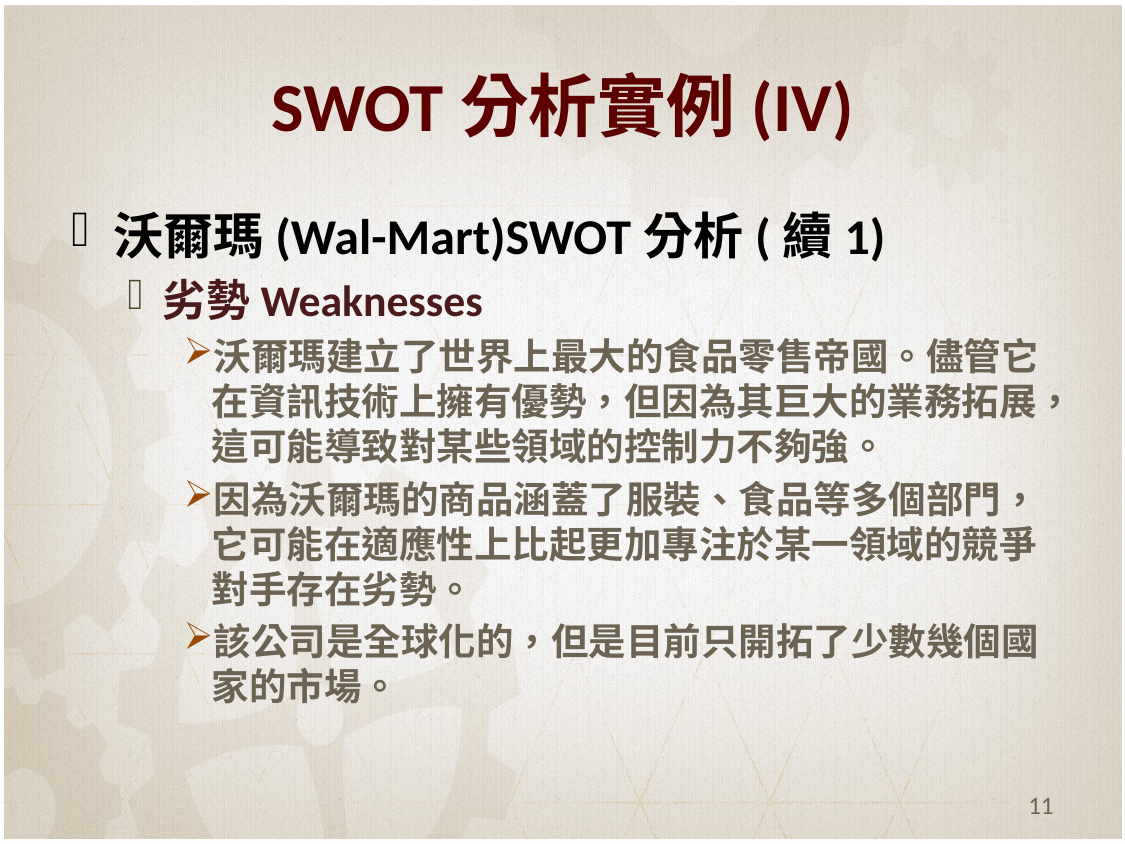

# SWOT分析實例(IV)
沃爾瑪(Wal-Mart)SWOT分析(續1)
劣勢Weaknesses
沃爾瑪建立了世界上最大的食品零售帝國。儘管它在資訊技術上擁有優勢，但因為其巨大的業務拓展，這可能導致對某些領域的控制力不夠強。
因為沃爾瑪的商品涵蓋了服裝、食品等多個部門，它可能在適應性上比起更加專注於某一領域的競爭對手存在劣勢。
該公司是全球化的，但是目前只開拓了少數幾個國家的市場。

11